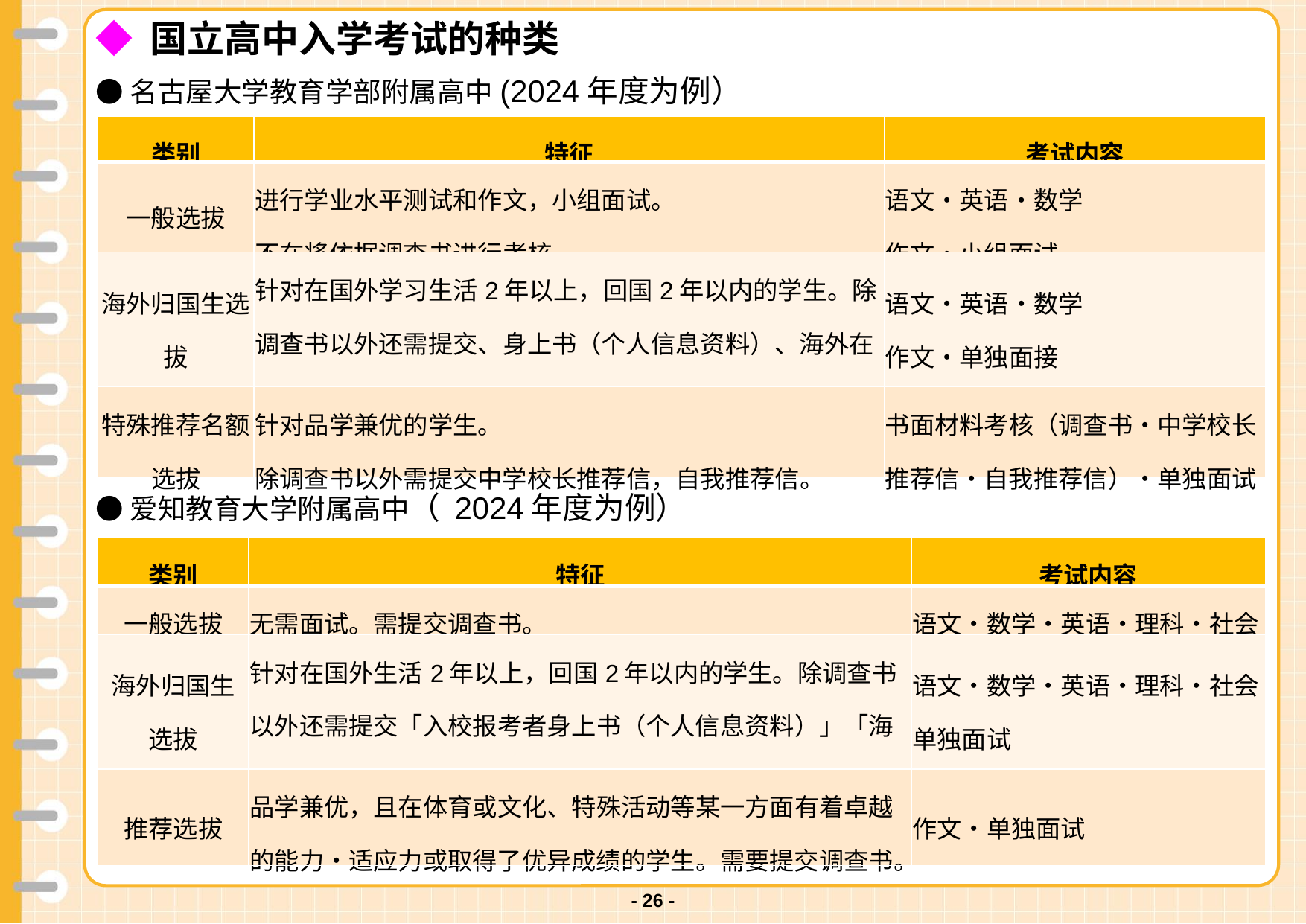

◆ 国立高中入学考试的种类
・名古屋大学教育学部付属高等学校
●名古屋大学教育学部附属高中(2024年度为例）
| 类别 | 特征 | 考试内容 |
| --- | --- | --- |
| 一般选拔 | 进行学业水平测试和作文，小组面试。 不在将依据调查书进行考核。 | 语文・英语・数学 作文・小组面试 |
| 海外归国生选拔 | 针对在国外学习生活2年以上，回国2年以内的学生。除调查书以外还需提交、身上书（个人信息资料）、海外在留证明书。 | 语文・英语・数学 作文・单独面接 |
| 特殊推荐名额选拔 | 针对品学兼优的学生。 除调查书以外需提交中学校长推荐信，自我推荐信。 | 书面材料考核（调查书・中学校长推荐信・自我推荐信）・单独面试 |
●爱知教育大学附属高中（ 2024年度为例）
| 类别 | 特征 | 考试内容 |
| --- | --- | --- |
| 一般选拔 | 无需面试。需提交调查书。 | 语文・数学・英语・理科・社会 |
| 海外归国生 选拔 | 针对在国外生活2年以上，回国2年以内的学生。除调查书以外还需提交「入校报考者身上书（个人信息资料）」「海外在留证明书」。 | 语文・数学・英语・理科・社会 单独面试 |
| 推荐选拔 | 品学兼优，且在体育或文化、特殊活动等某一方面有着卓越的能力・适应力或取得了优异成绩的学生。需要提交调查书。 | 作文・单独面试 |
- 26 -